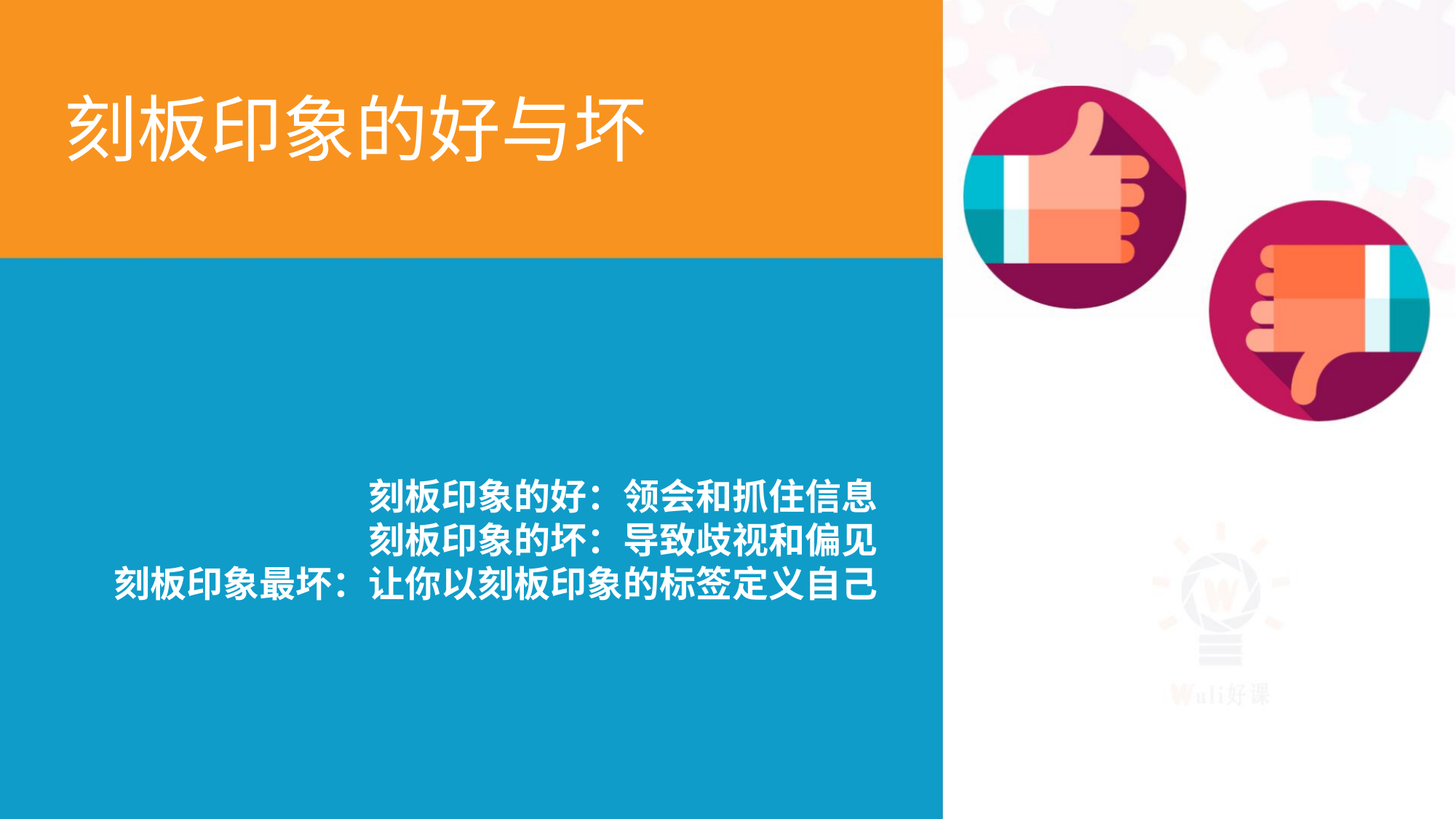

刻板印象的好与坏
刻板印象的好：领会和抓住信息
刻板印象的坏：导致歧视和偏见
刻板印象最坏：让你以刻板印象的标签定义自己